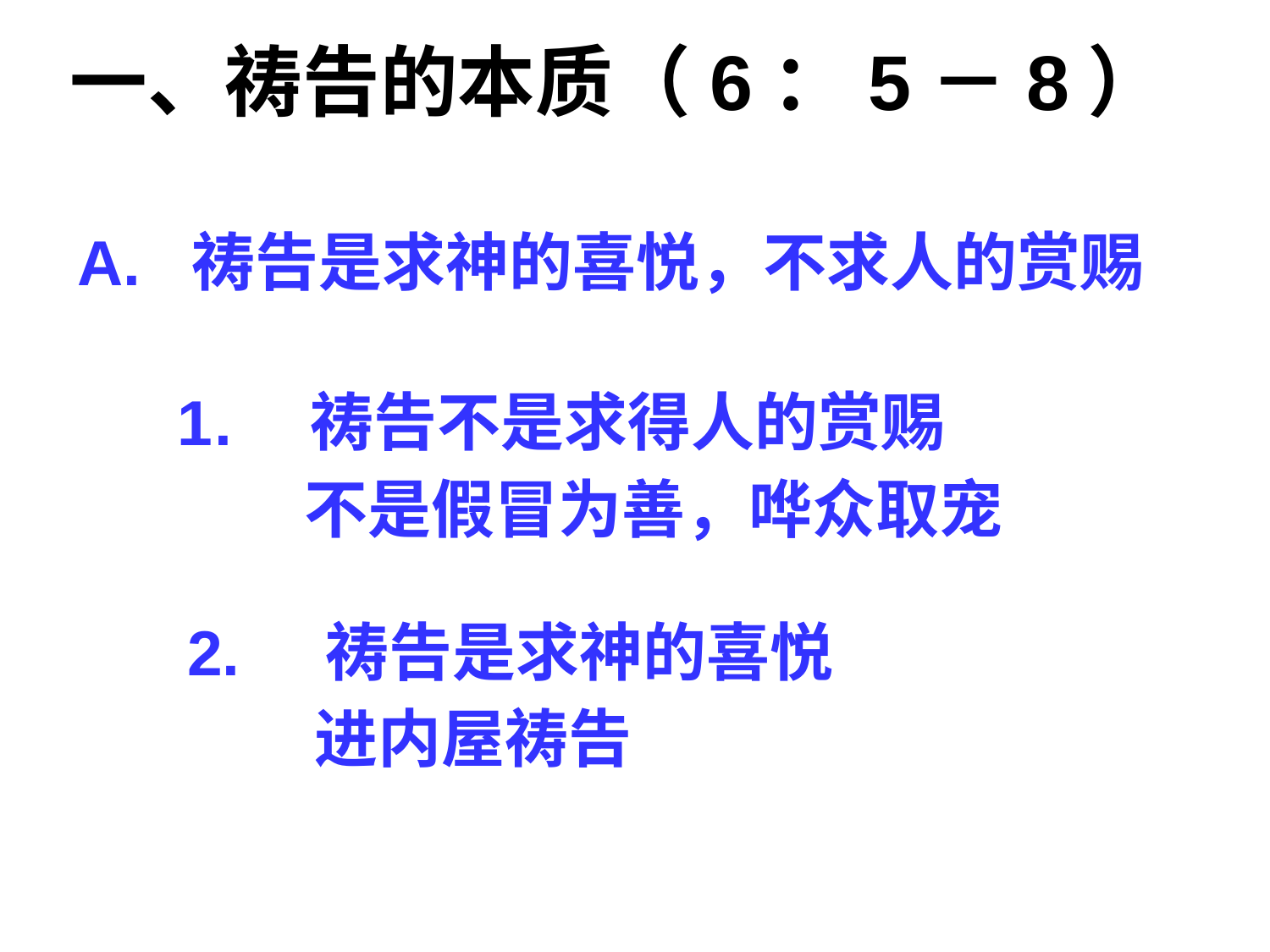

# 一、祷告的本质（6：5－8）
A.  祷告是求神的喜悦，不求人的赏赐
 祷告不是求得人的赏赐
	不是假冒为善，哗众取宠
2.    祷告是求神的喜悦
	进内屋祷告